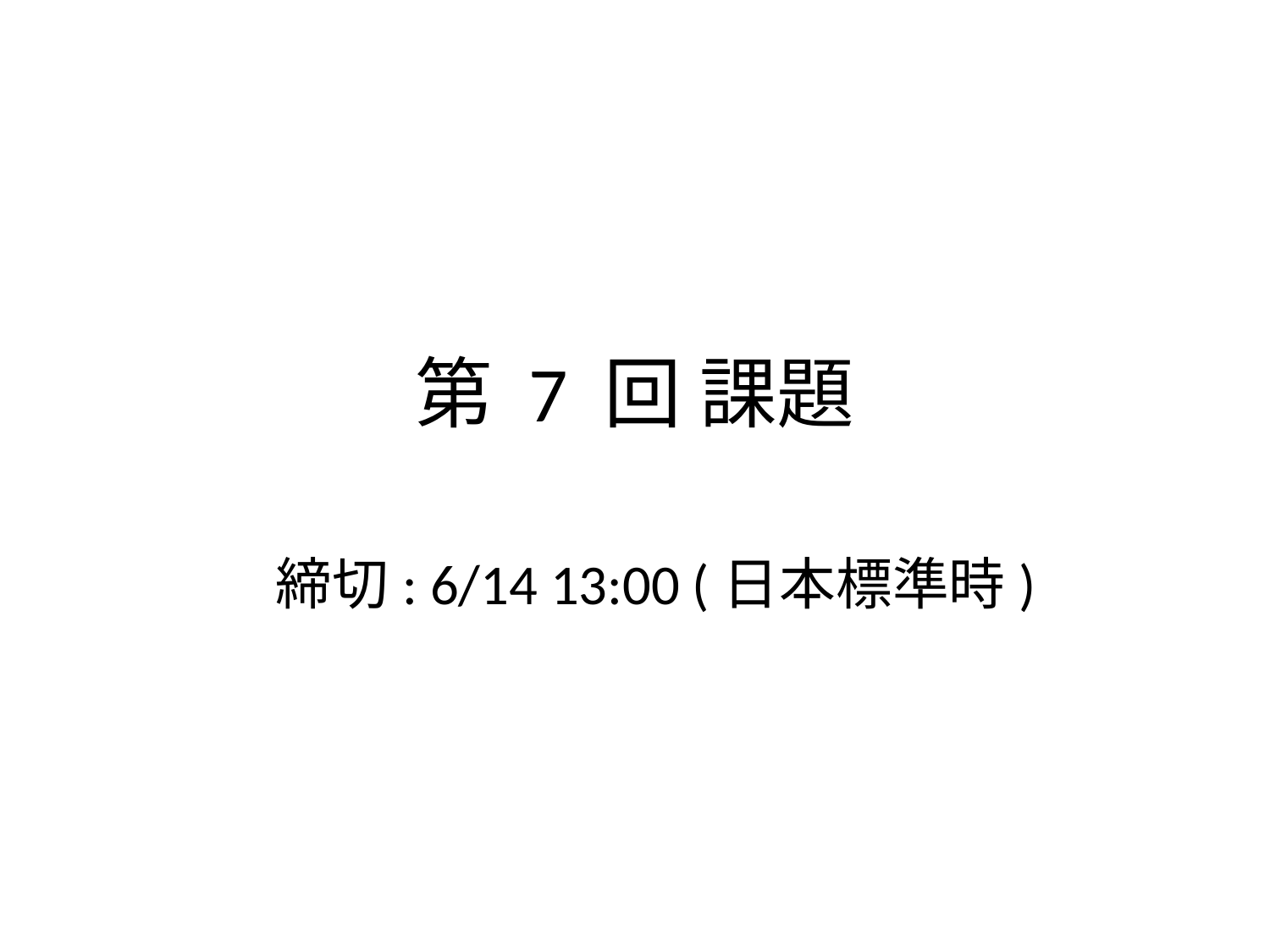

# 第 7 回 課題
締切: 6/14 13:00 (日本標準時)